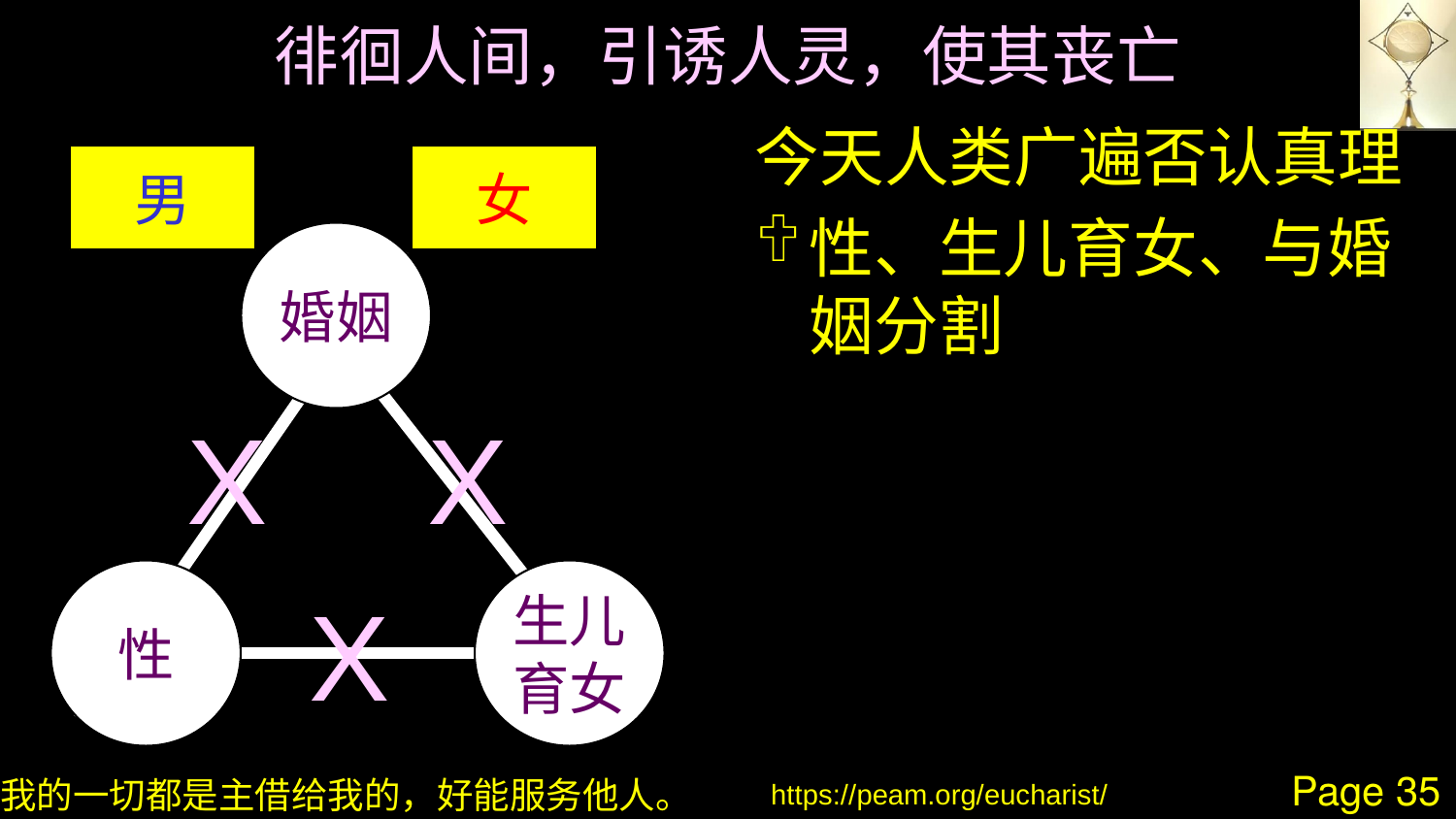

# 徘徊人间，引诱人灵，使其丧亡

今天人类广遍否认真理
性、生儿育女、与婚姻分割
男
女
婚姻
X
X
性
生儿育女
X